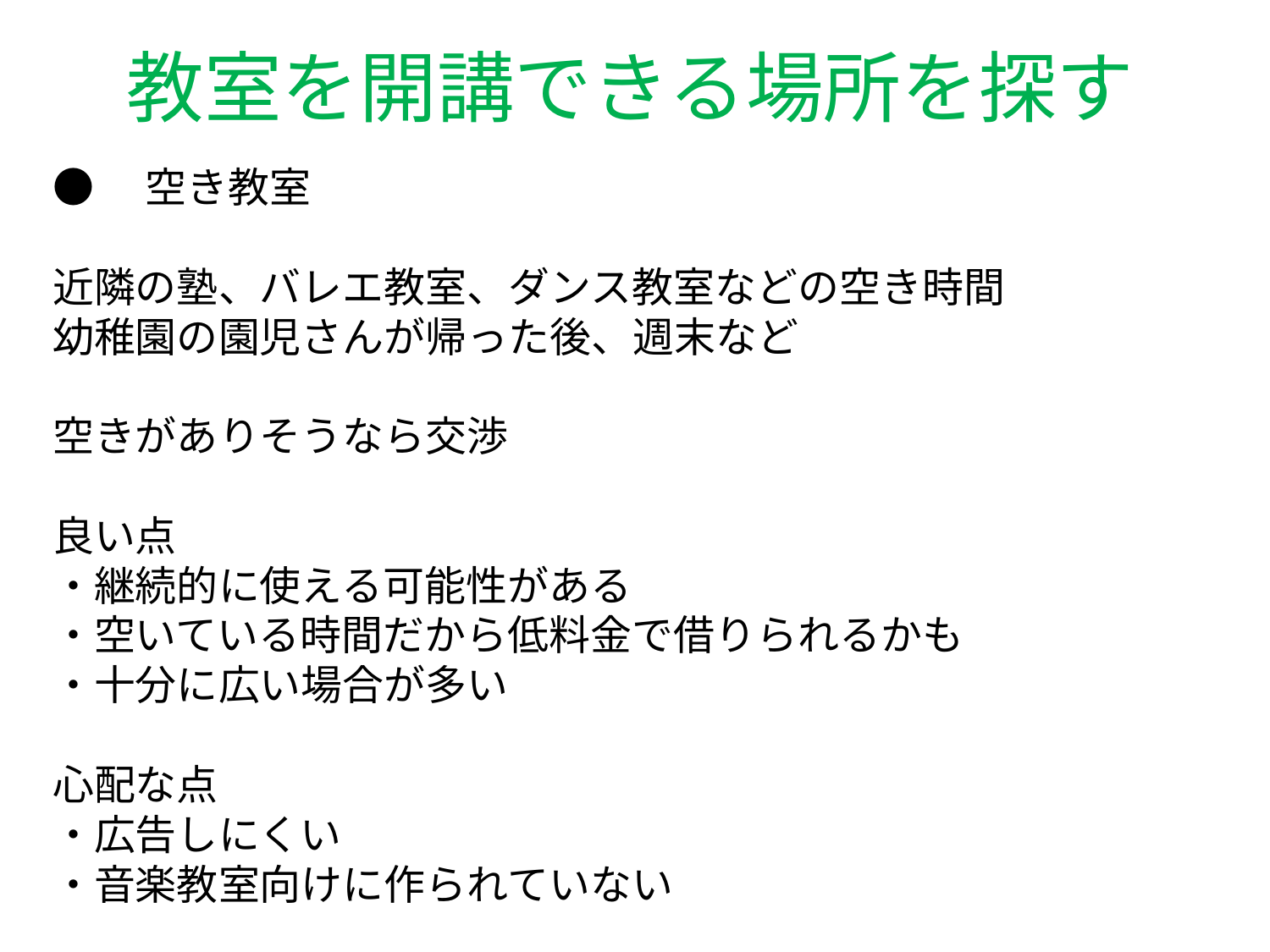

教室を開講できる場所を探す
# ●　空き教室 近隣の塾、バレエ教室、ダンス教室などの空き時間 幼稚園の園児さんが帰った後、週末など 空きがありそうなら交渉 良い点 ・継続的に使える可能性がある ・空いている時間だから低料金で借りられるかも ・十分に広い場合が多い 心配な点 ・広告しにくい ・音楽教室向けに作られていない